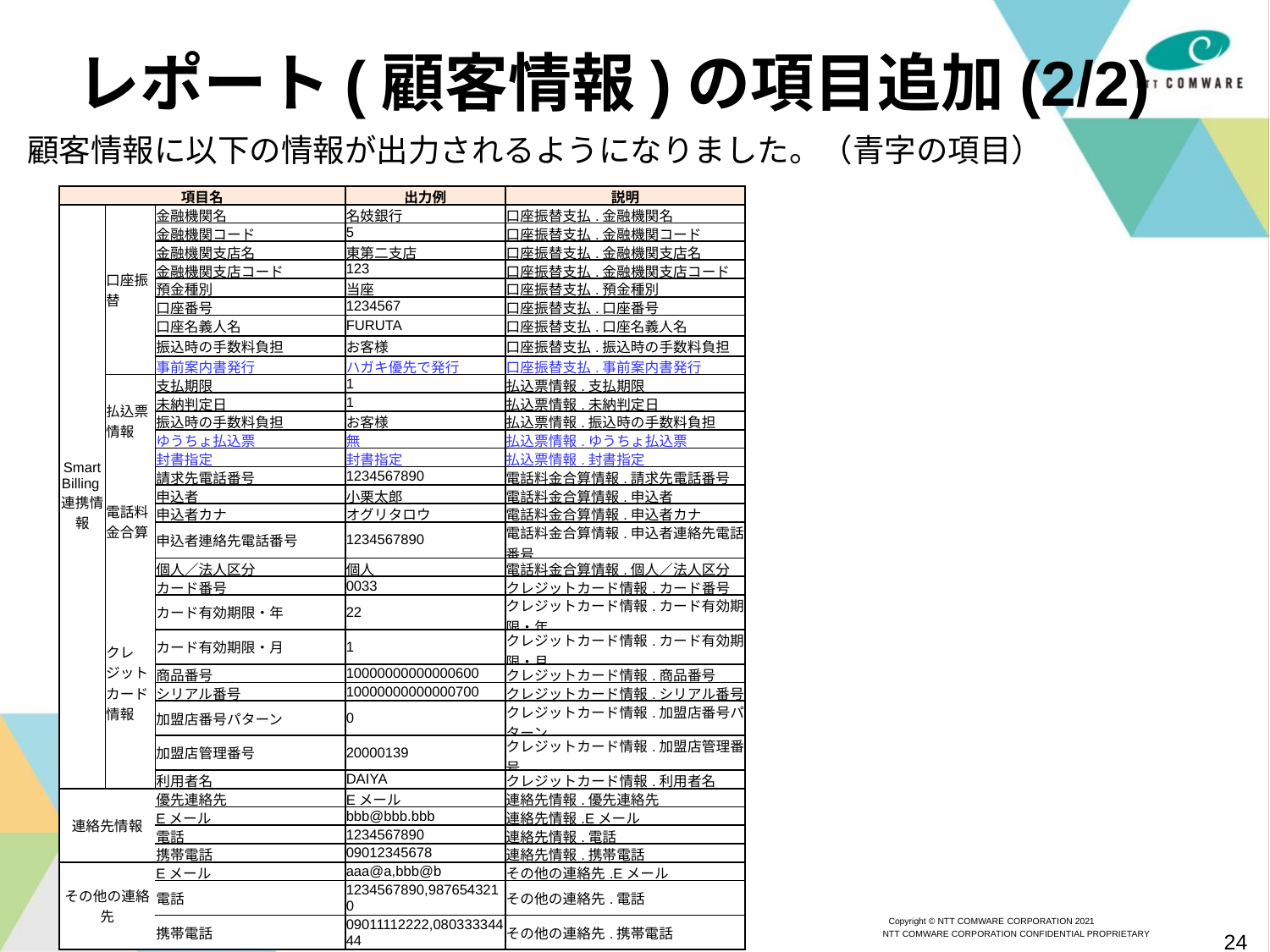

# レポート(顧客情報)の項目追加(2/2)
顧客情報に以下の情報が出力されるようになりました。（青字の項目）
| 項目名 |  |  | 出力例 | 説明 |
| --- | --- | --- | --- | --- |
| SmartBilling連携情報 | 口座振替 | 金融機関名 | 名妓銀行 | 口座振替支払.金融機関名 |
|  |  | 金融機関コード | 5 | 口座振替支払.金融機関コード |
|  |  | 金融機関支店名 | 東第二支店 | 口座振替支払.金融機関支店名 |
|  |  | 金融機関支店コード | 123 | 口座振替支払.金融機関支店コード |
|  |  | 預金種別 | 当座 | 口座振替支払.預金種別 |
|  |  | 口座番号 | 1234567 | 口座振替支払.口座番号 |
|  |  | 口座名義人名 | FURUTA | 口座振替支払.口座名義人名 |
|  |  | 振込時の手数料負担 | お客様 | 口座振替支払.振込時の手数料負担 |
|  |  | 事前案内書発行 | ハガキ優先で発行 | 口座振替支払.事前案内書発行 |
|  | 払込票情報 | 支払期限 | 1 | 払込票情報.支払期限 |
|  |  | 未納判定日 | 1 | 払込票情報.未納判定日 |
|  |  | 振込時の手数料負担 | お客様 | 払込票情報.振込時の手数料負担 |
|  |  | ゆうちょ払込票 | 無 | 払込票情報.ゆうちょ払込票 |
|  |  | 封書指定 | 封書指定 | 払込票情報.封書指定 |
|  | 電話料金合算 | 請求先電話番号 | 1234567890 | 電話料金合算情報.請求先電話番号 |
|  |  | 申込者 | 小栗太郎 | 電話料金合算情報.申込者 |
|  |  | 申込者カナ | オグリタロウ | 電話料金合算情報.申込者カナ |
|  |  | 申込者連絡先電話番号 | 1234567890 | 電話料金合算情報.申込者連絡先電話番号 |
|  |  | 個人／法人区分 | 個人 | 電話料金合算情報.個人／法人区分 |
|  | クレジットカード情報 | カード番号 | 0033 | クレジットカード情報.カード番号 |
|  |  | カード有効期限・年 | 22 | クレジットカード情報.カード有効期限・年 |
|  |  | カード有効期限・月 | 1 | クレジットカード情報.カード有効期限・月 |
|  |  | 商品番号 | 10000000000000600 | クレジットカード情報.商品番号 |
|  |  | シリアル番号 | 10000000000000700 | クレジットカード情報.シリアル番号 |
|  |  | 加盟店番号パターン | 0 | クレジットカード情報.加盟店番号パターン |
|  |  | 加盟店管理番号 | 20000139 | クレジットカード情報.加盟店管理番号 |
|  |  | 利用者名 | DAIYA | クレジットカード情報.利用者名 |
| 連絡先情報 |  | 優先連絡先 | Eメール | 連絡先情報.優先連絡先 |
|  |  | Eメール | bbb@bbb.bbb | 連絡先情報.Eメール |
|  |  | 電話 | 1234567890 | 連絡先情報.電話 |
|  |  | 携帯電話 | 09012345678 | 連絡先情報.携帯電話 |
| その他の連絡先 |  | Eメール | aaa@a,bbb@b | その他の連絡先.Eメール |
|  |  | 電話 | 1234567890,9876543210 | その他の連絡先.電話 |
|  |  | 携帯電話 | 09011112222,08033334444 | その他の連絡先.携帯電話 |